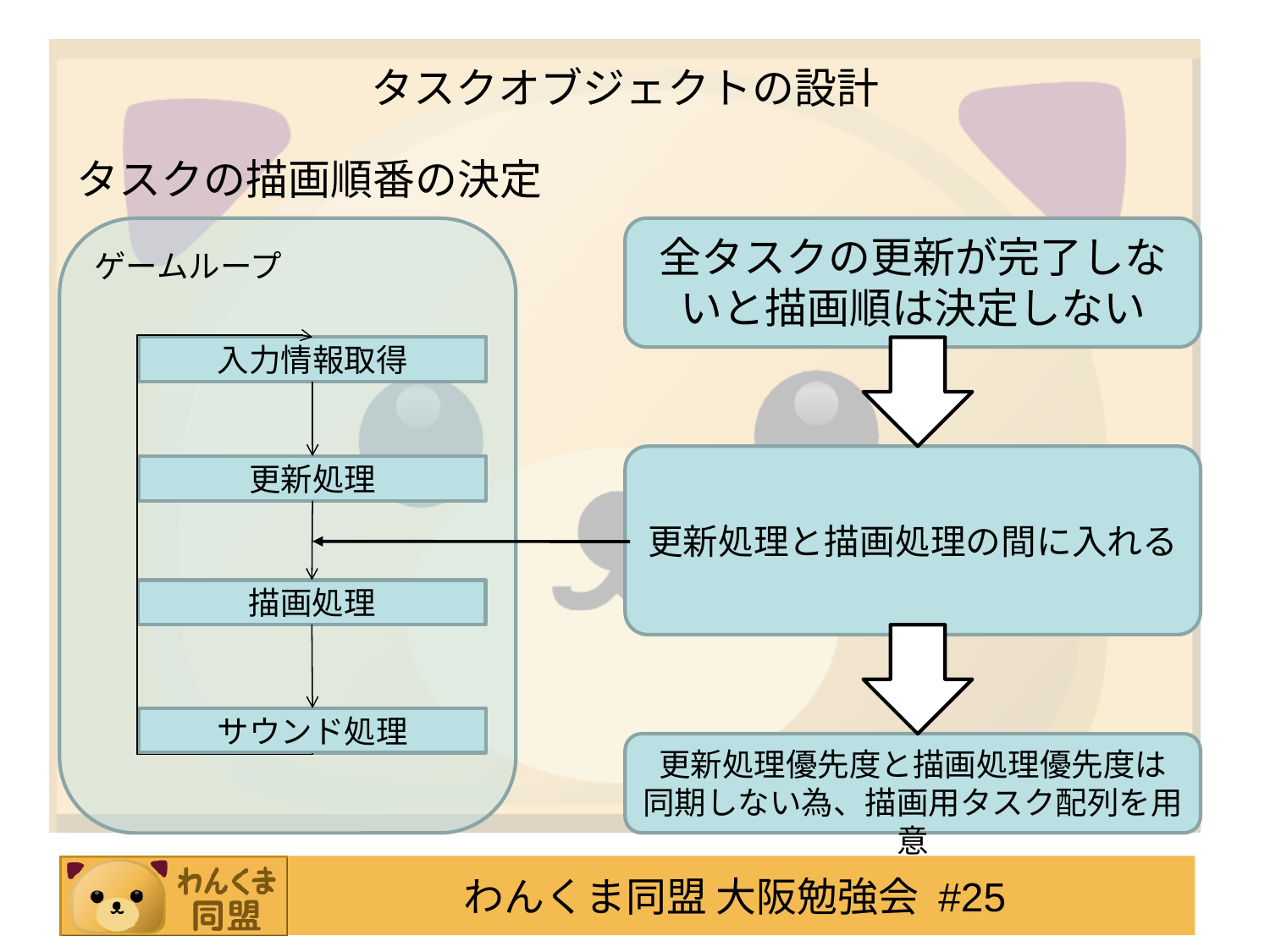

# タスクオブジェクトの設計
タスクの描画順番の決定

ゲームループ
全タスクの更新が完了しないと描画順は決定しない

入力情報取得

更新処理と描画処理の間に入れる
更新処理
描画処理

サウンド処理
更新処理優先度と描画処理優先度は
同期しない為、描画用タスク配列を用意